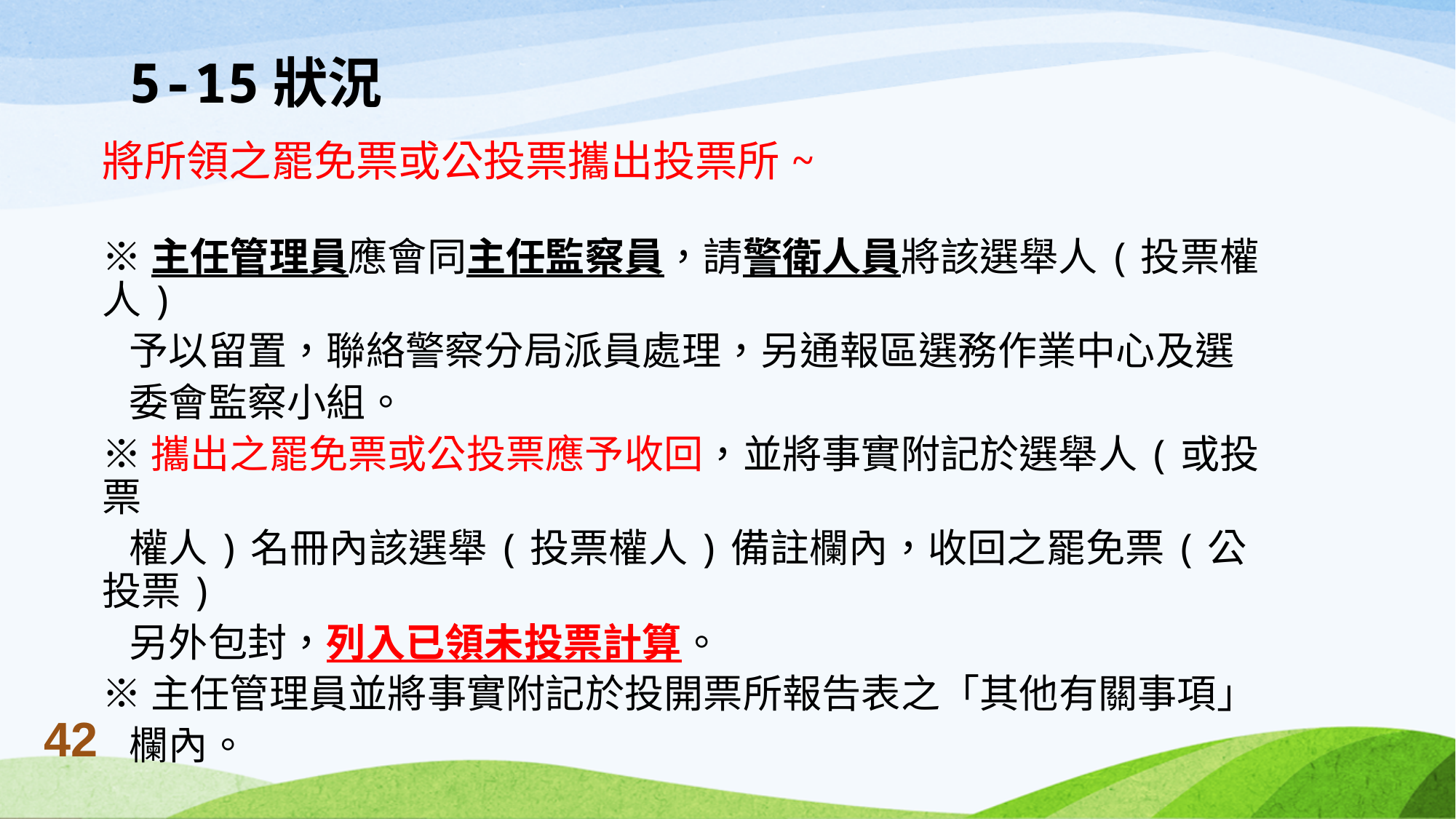

# 5-15狀況
將所領之罷免票或公投票攜出投票所~

※主任管理員應會同主任監察員，請警衛人員將該選舉人(投票權人)
  予以留置，聯絡警察分局派員處理，另通報區選務作業中心及選
  委會監察小組。
※攜出之罷免票或公投票應予收回，並將事實附記於選舉人(或投票
  權人)名冊內該選舉(投票權人)備註欄內，收回之罷免票(公投票)
  另外包封，列入已領未投票計算。
※主任管理員並將事實附記於投開票所報告表之「其他有關事項」
  欄內。
42